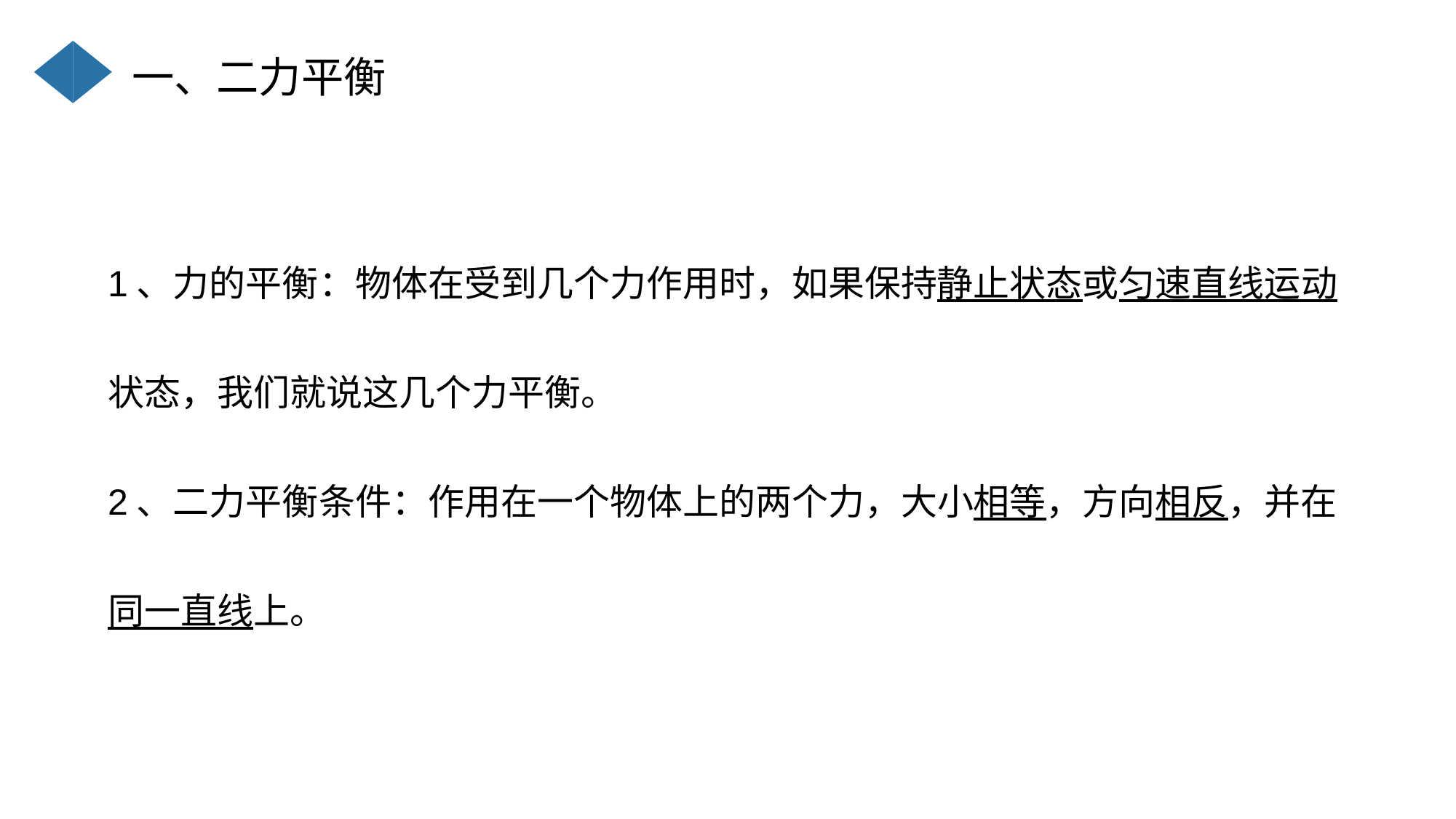

一、二力平衡
1、力的平衡：物体在受到几个力作用时，如果保持静止状态或匀速直线运动状态，我们就说这几个力平衡。
2、二力平衡条件：作用在一个物体上的两个力，大小相等，方向相反，并在同一直线上。